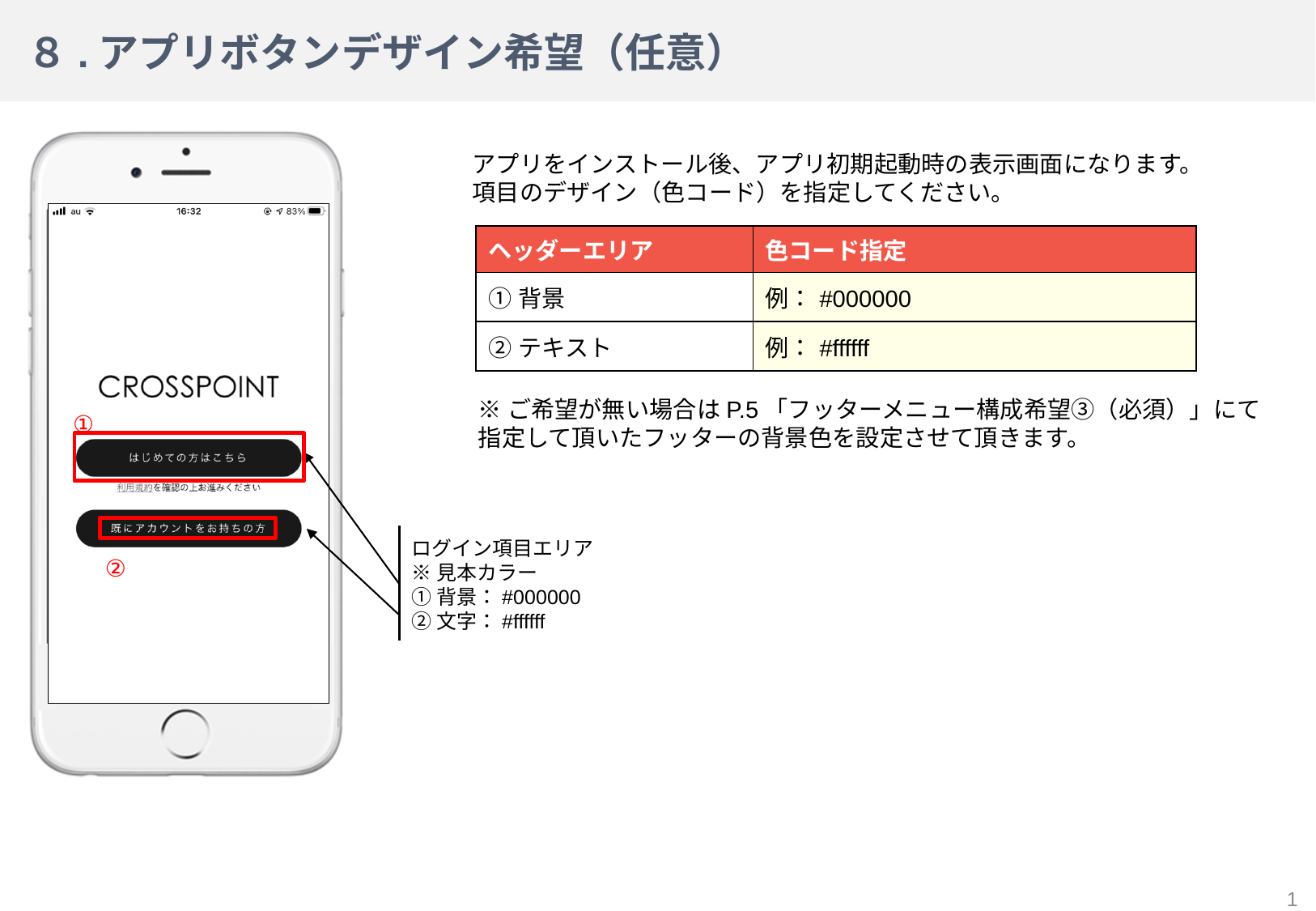

# ８.アプリボタンデザイン希望（任意）
| ヘッダーエリア | 色コード指定 |
| --- | --- |
| ①背景 | 例：#000000 |
| ②テキスト | 例：#ffffff |
11